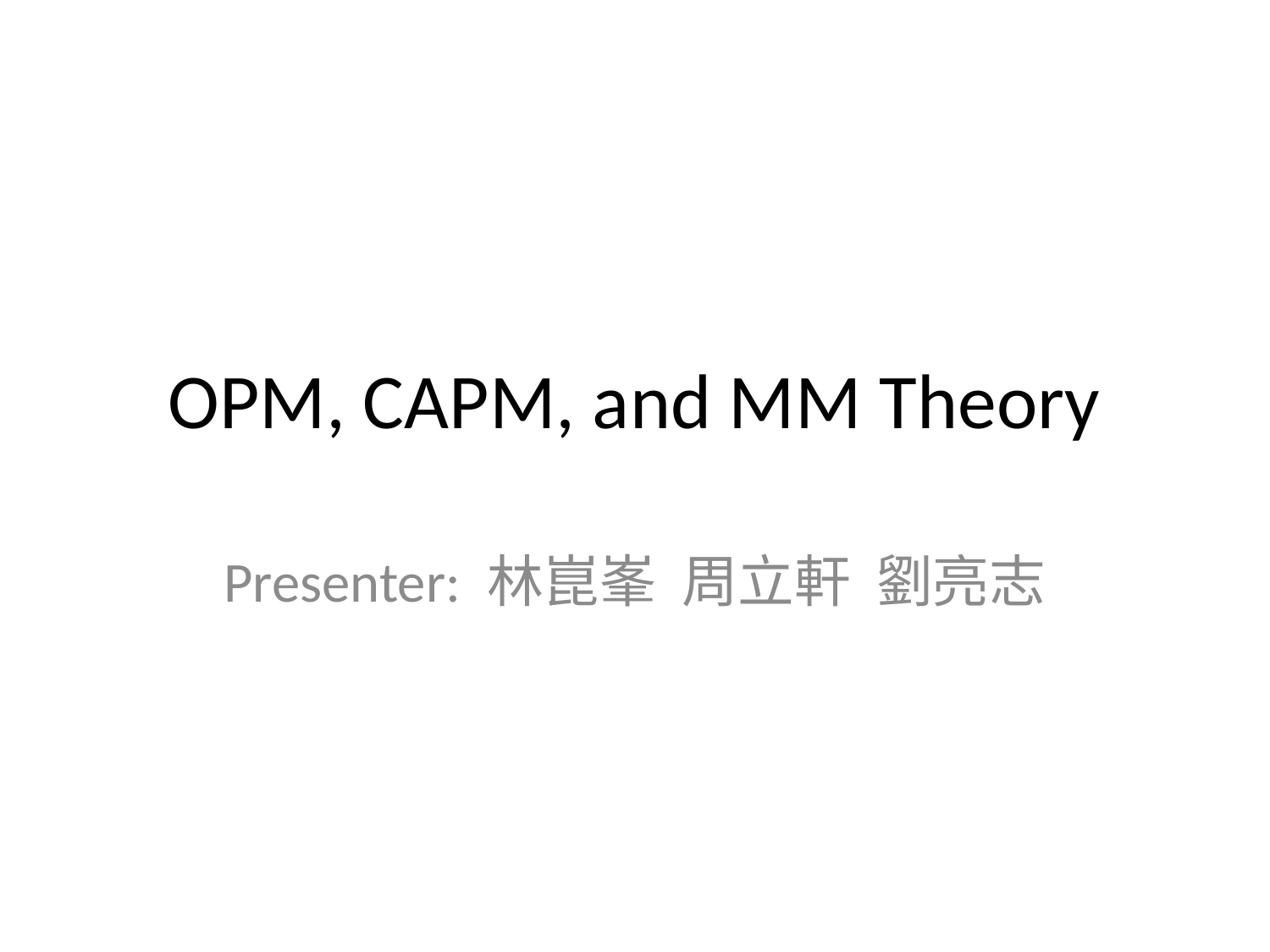

# OPM, CAPM, and MM Theory
Presenter: 林崑峯  周立軒  劉亮志